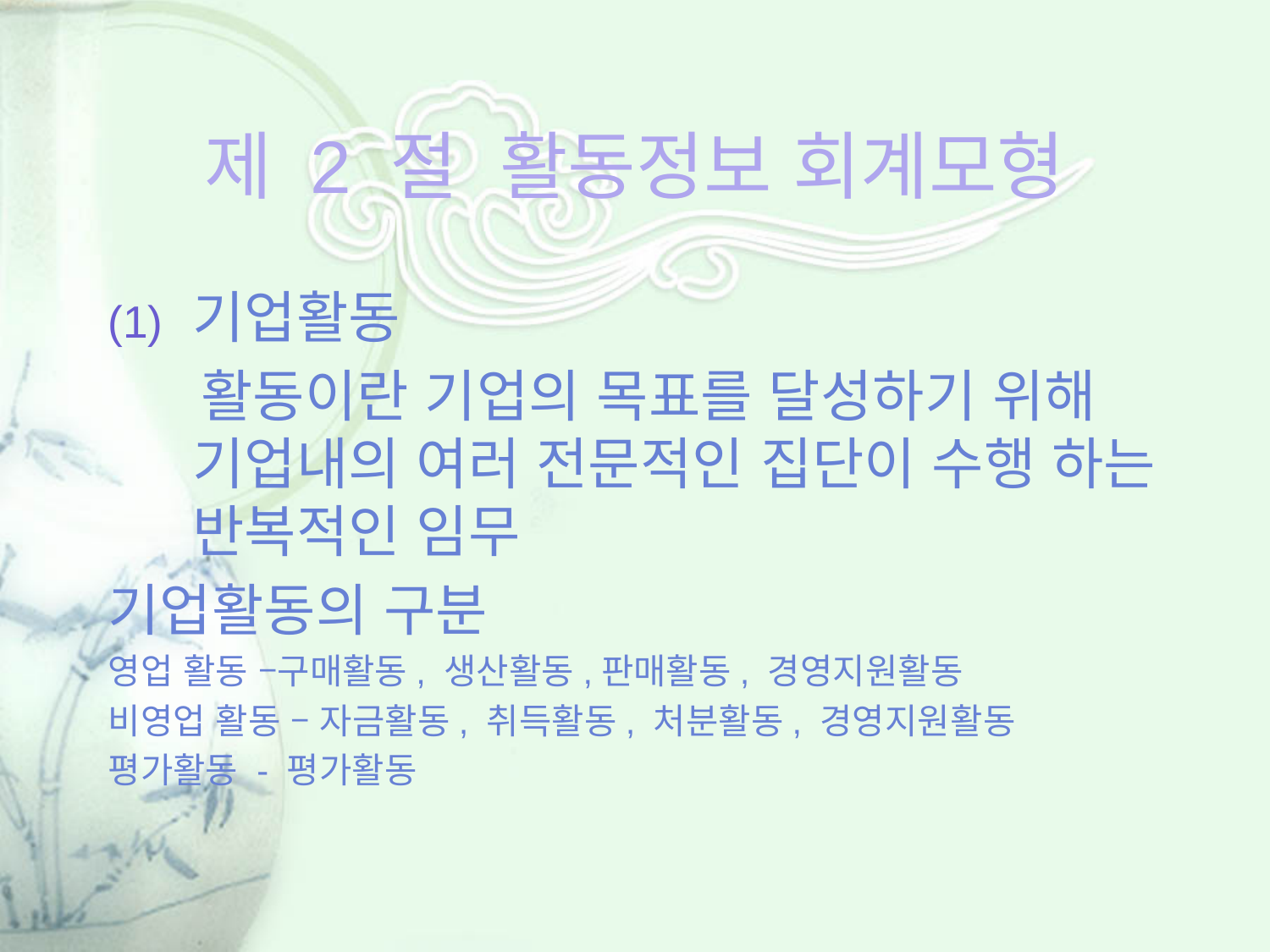

# 제 2 절  활동정보 회계모형
기업활동
     활동이란 기업의 목표를 달성하기 위해 기업내의 여러 전문적인 집단이 수행 하는 반복적인 임무
기업활동의 구분
영업 활동 –구매활동, 생산활동,판매활동, 경영지원활동
비영업 활동 – 자금활동, 취득활동, 처분활동, 경영지원활동
평가활동 - 평가활동